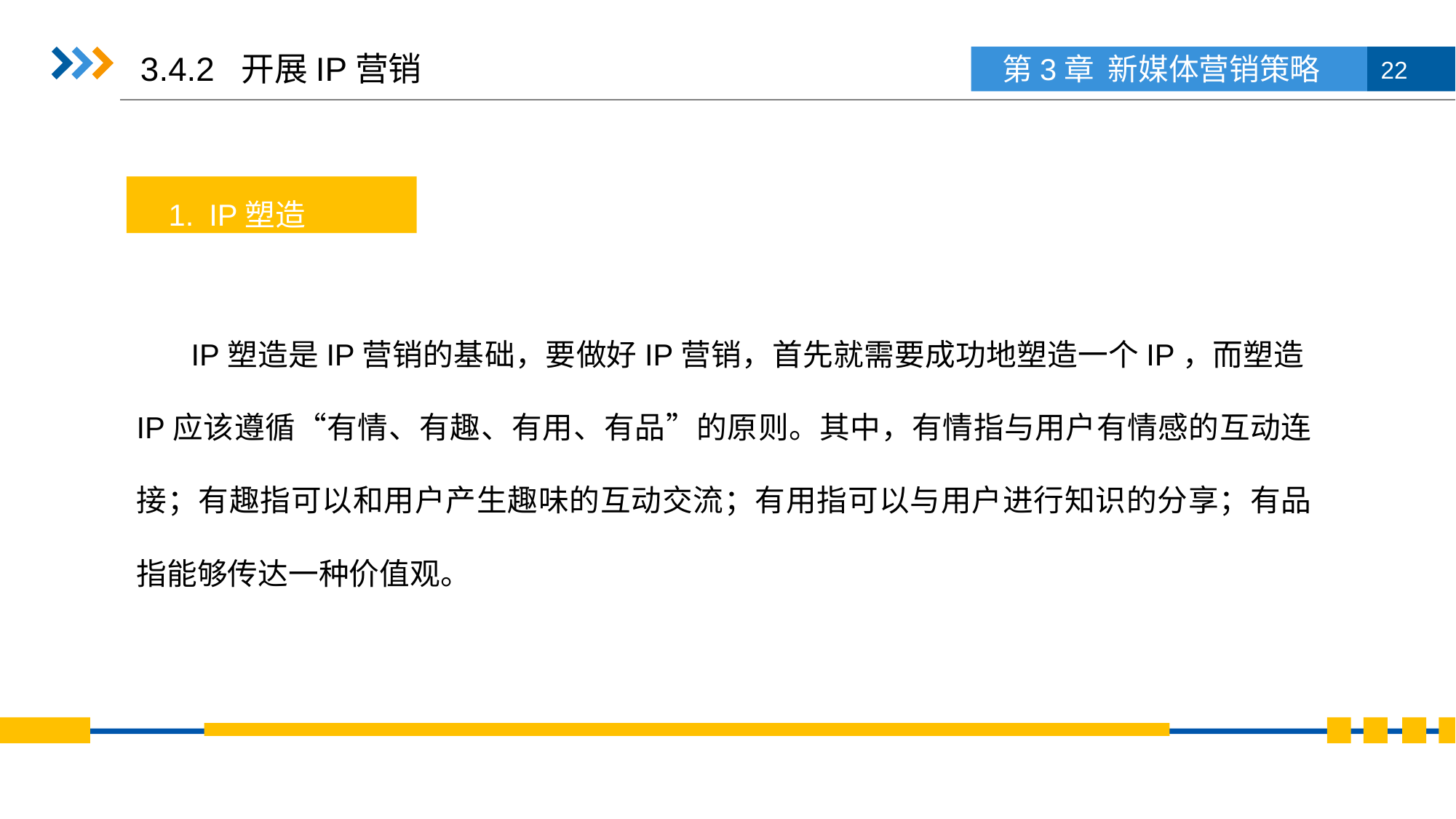

3.4.2  开展IP营销
1. IP塑造
IP塑造是IP营销的基础，要做好IP营销，首先就需要成功地塑造一个IP，而塑造IP应该遵循“有情、有趣、有用、有品”的原则。其中，有情指与用户有情感的互动连接；有趣指可以和用户产生趣味的互动交流；有用指可以与用户进行知识的分享；有品指能够传达一种价值观。